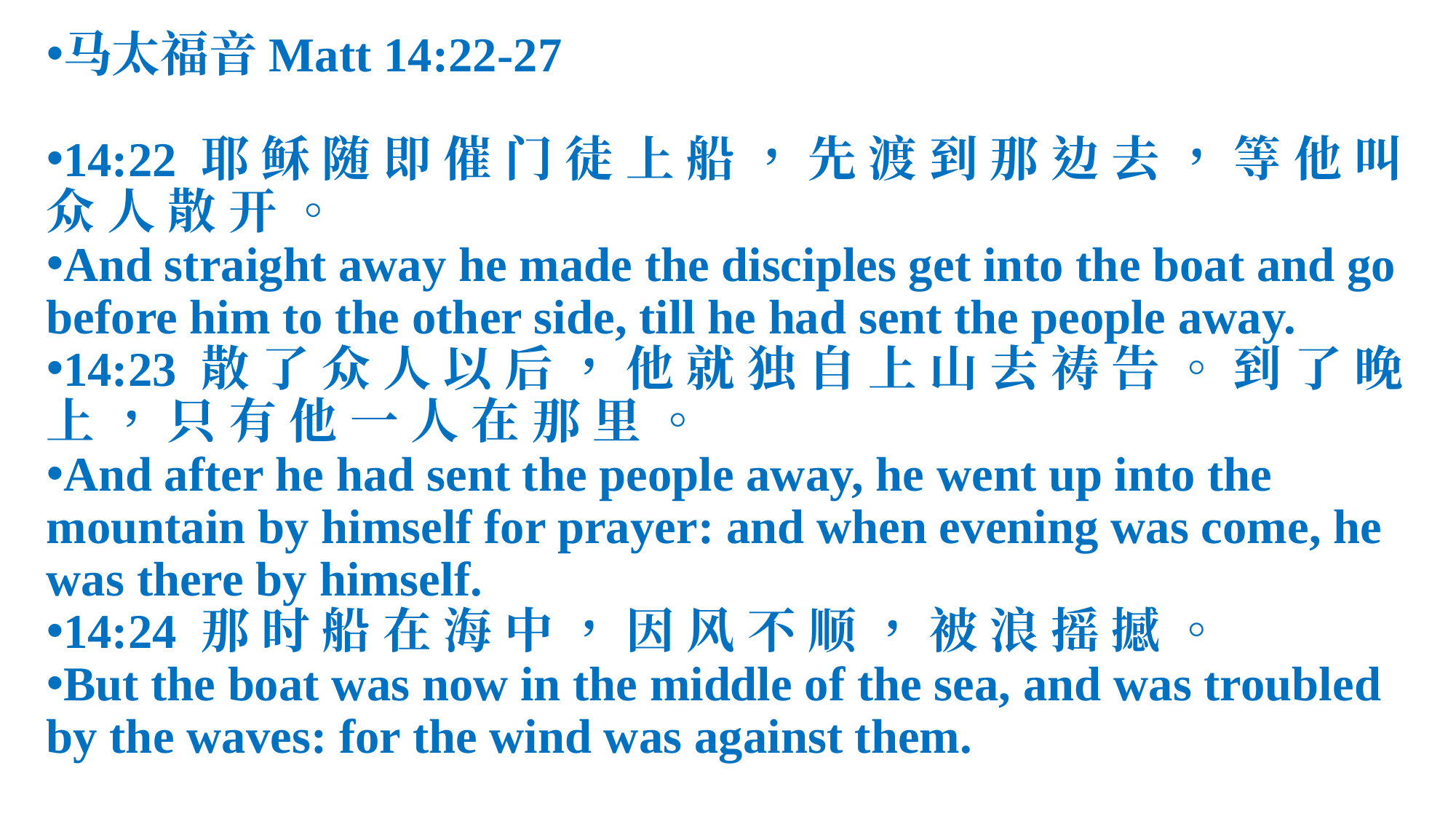

马太福音Matt 14:22-27

14:22 耶 稣 随 即 催 门 徒 上 船 ， 先 渡 到 那 边 去 ， 等 他 叫 众 人 散 开 。
And straight away he made the disciples get into the boat and go before him to the other side, till he had sent the people away.
14:23 散 了 众 人 以 后 ， 他 就 独 自 上 山 去 祷 告 。 到 了 晚 上 ， 只 有 他 一 人 在 那 里 。
And after he had sent the people away, he went up into the mountain by himself for prayer: and when evening was come, he was there by himself.
14:24 那 时 船 在 海 中 ， 因 风 不 顺 ， 被 浪 摇 撼 。
But the boat was now in the middle of the sea, and was troubled by the waves: for the wind was against them.